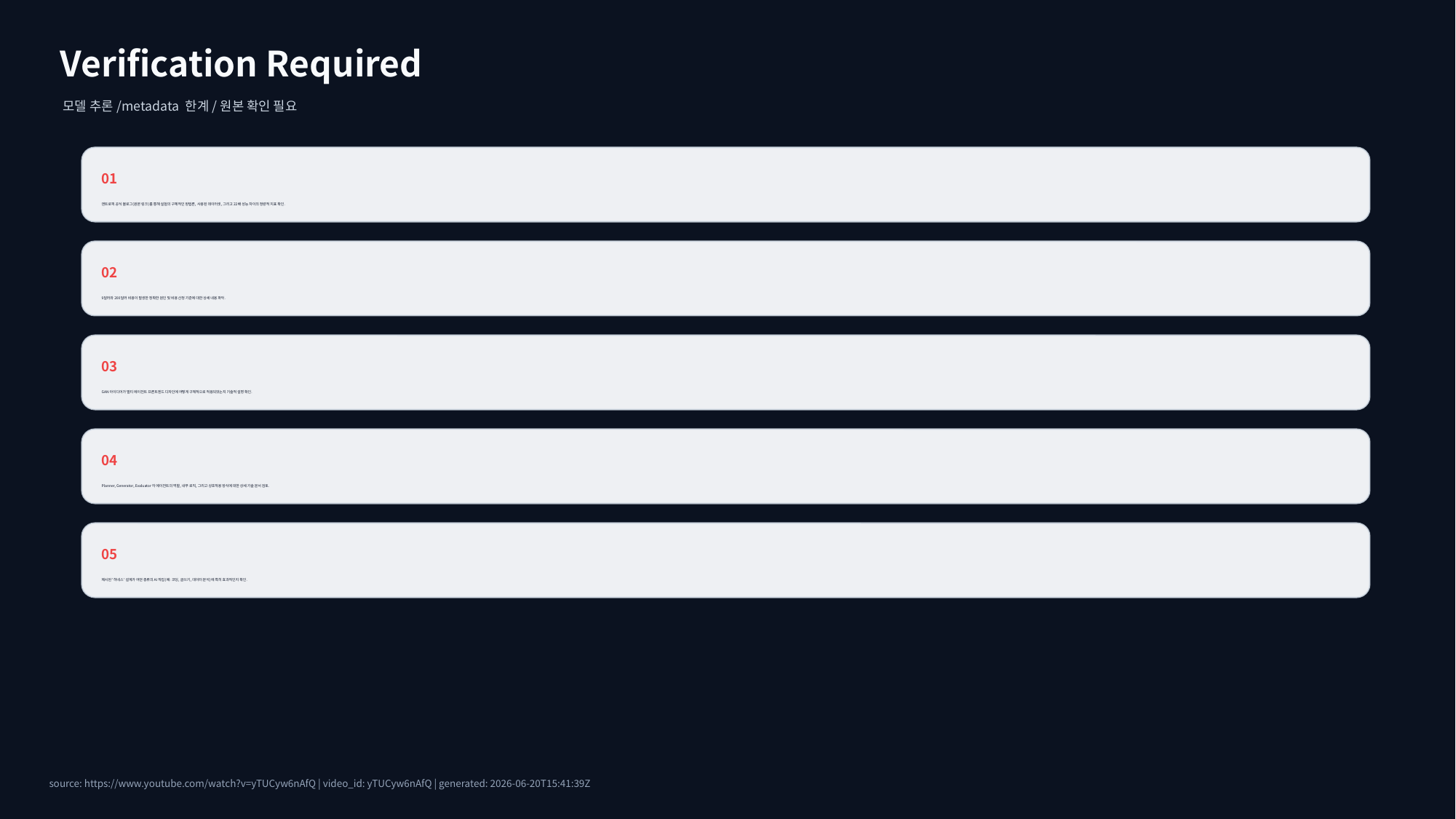

Verification Required
모델 추론/metadata 한계/원본 확인 필요

01
앤트로픽 공식 블로그(원본 링크)를 통해 실험의 구체적인 방법론, 사용된 데이터셋, 그리고 22배 성능 차이의 정량적 지표 확인.

02
9달러와 200달러 비용이 발생한 정확한 원인 및 비용 산정 기준에 대한 상세 내용 파악.

03
GAN 아이디어가 멀티 에이전트 프론트엔드 디자인에 어떻게 구체적으로 적용되었는지 기술적 설명 확인.

04
Planner, Generator, Evaluator 각 에이전트의 역할, 내부 로직, 그리고 상호작용 방식에 대한 상세 기술 문서 검토.

05
제시된 '하네스' 설계가 어떤 종류의 AI 작업(예: 코딩, 글쓰기, 데이터 분석)에 특히 효과적인지 확인.
source: https://www.youtube.com/watch?v=yTUCyw6nAfQ | video_id: yTUCyw6nAfQ | generated: 2026-06-20T15:41:39Z